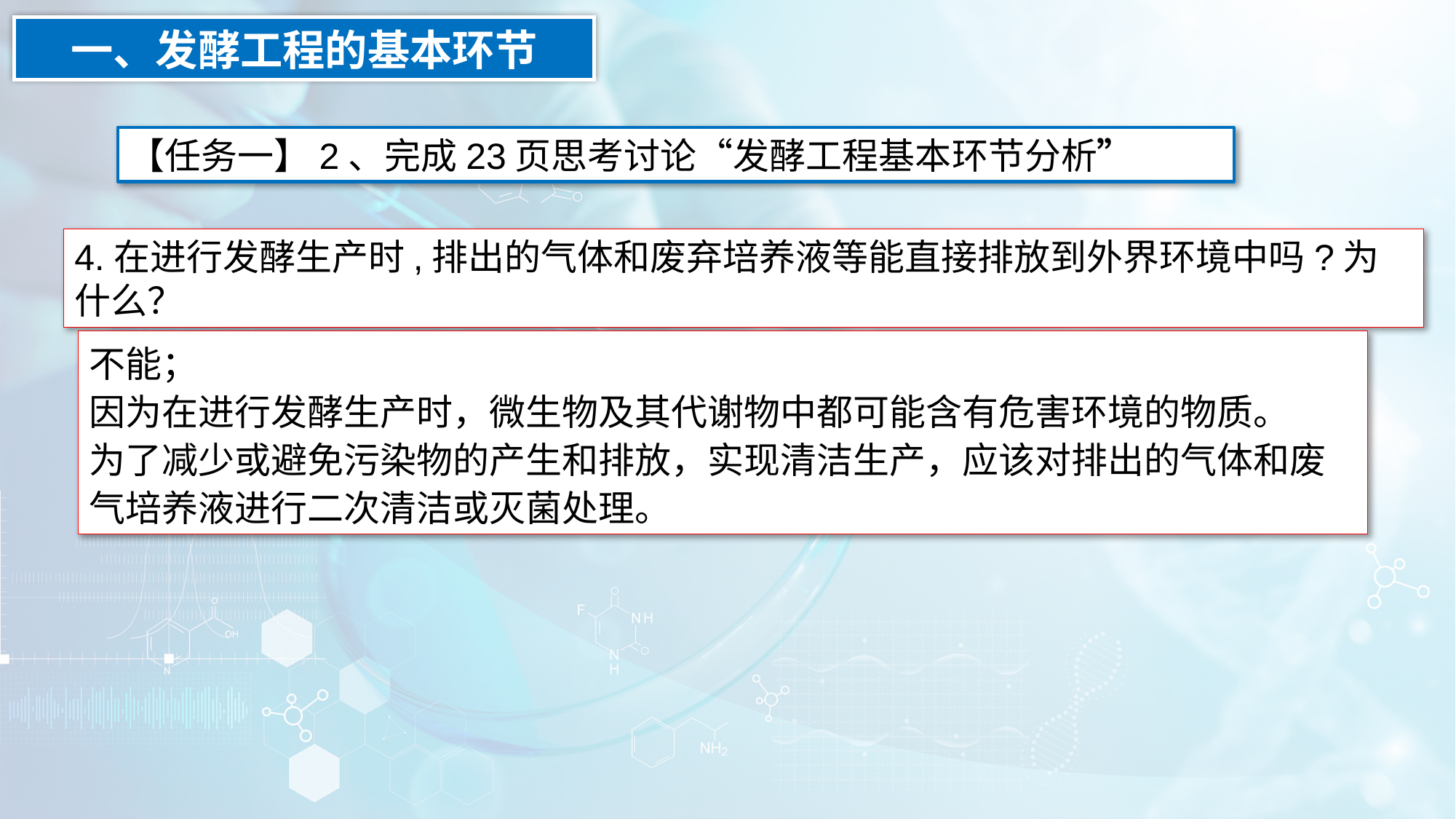

一、发酵工程的基本环节
【任务一】2、完成23页思考讨论“发酵工程基本环节分析”
4.在进行发酵生产时,排出的气体和废弃培养液等能直接排放到外界环境中吗?为什么？
不能；
因为在进行发酵生产时，微生物及其代谢物中都可能含有危害环境的物质。
为了减少或避免污染物的产生和排放，实现清洁生产，应该对排出的气体和废气培养液进行二次清洁或灭菌处理。